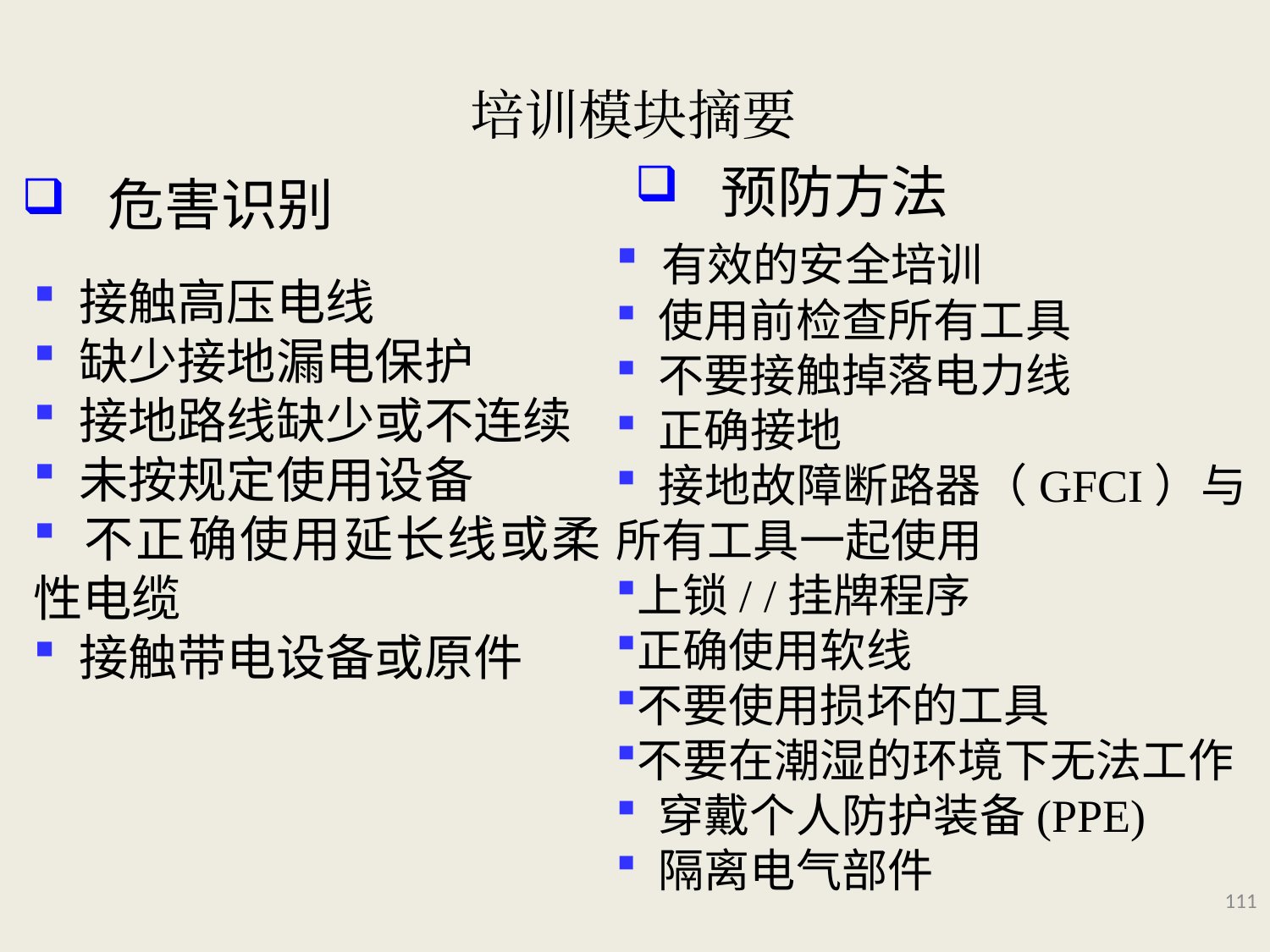

# 培训模块摘要
 预防方法
 危害识别
 有效的安全培训
 使用前检查所有工具
 不要接触掉落电力线
 正确接地
 接地故障断路器（GFCI）与所有工具一起使用
上锁/ /挂牌程序
正确使用软线
不要使用损坏的工具
不要在潮湿的环境下无法工作
 穿戴个人防护装备(PPE)
 隔离电气部件
 接触高压电线
 缺少接地漏电保护
 接地路线缺少或不连续
 未按规定使用设备
 不正确使用延长线或柔性电缆
 接触带电设备或原件
111